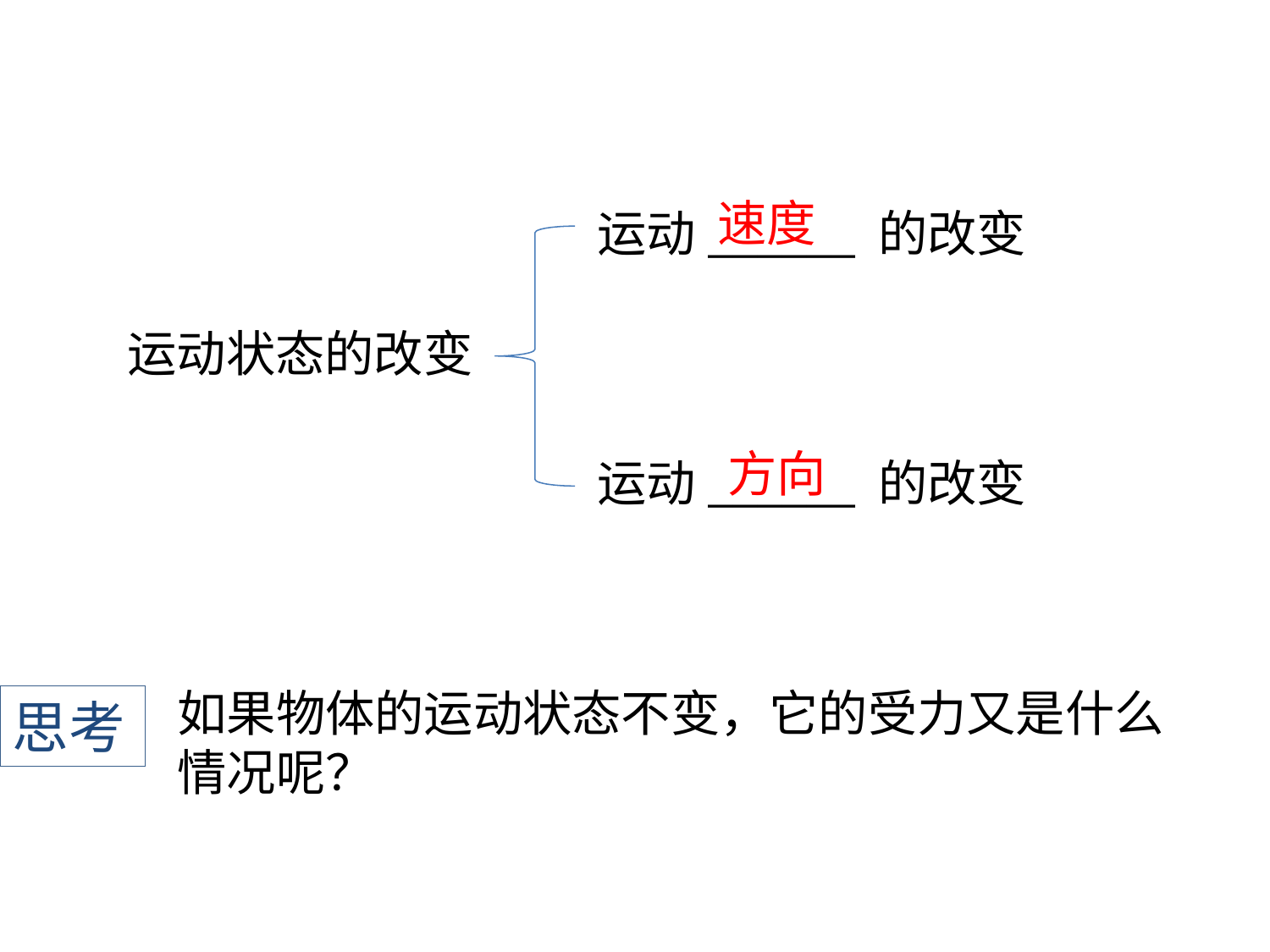

速度
运动______ 的改变

运动状态的改变
方向
运动______ 的改变
如果物体的运动状态不变，它的受力又是什么情况呢？
思考